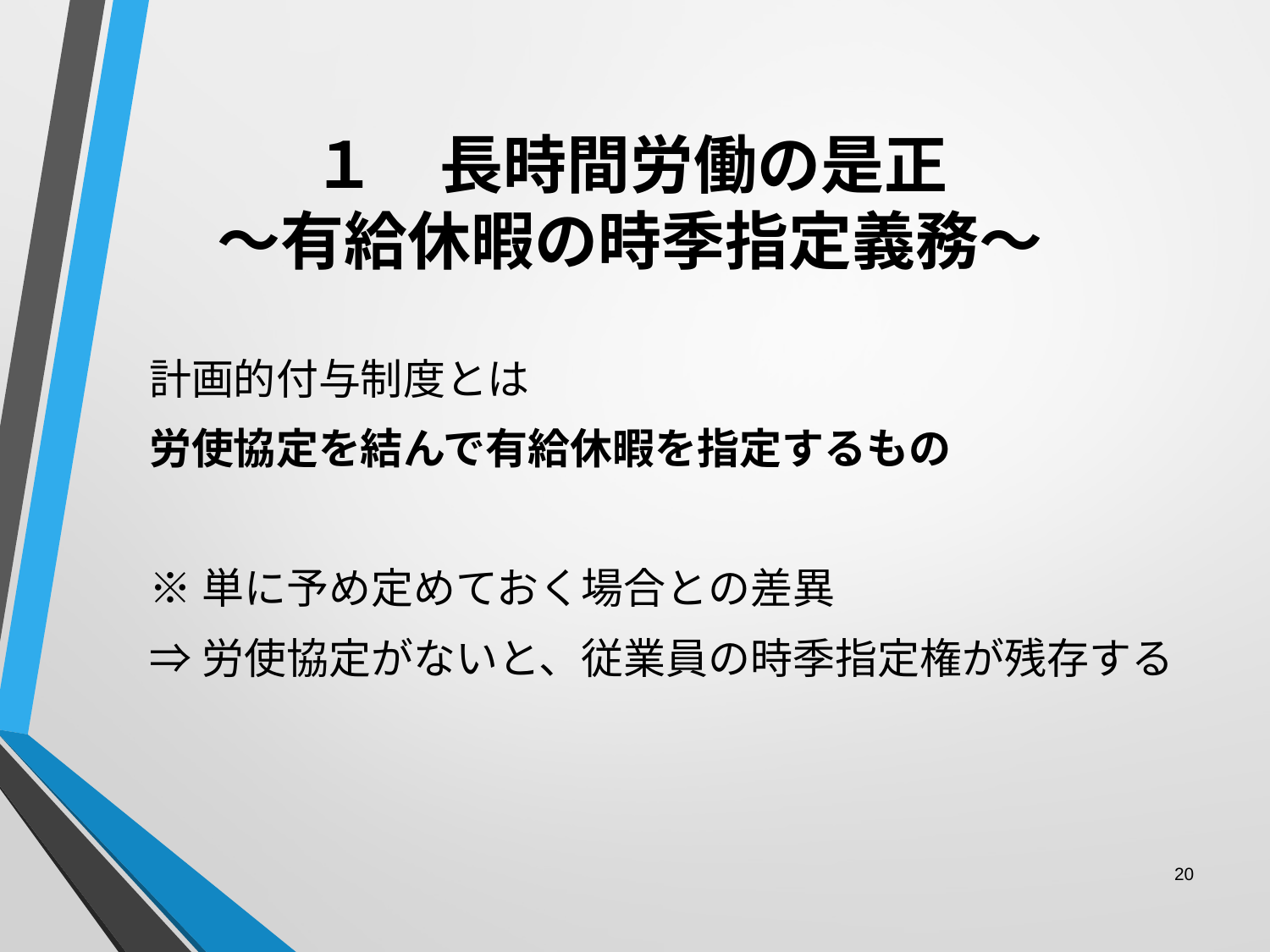

# １　長時間労働の是正 ～有給休暇の時季指定義務～

計画的付与制度とは
労使協定を結んで有給休暇を指定するもの

※単に予め定めておく場合との差異
⇒労使協定がないと、従業員の時季指定権が残存する

20